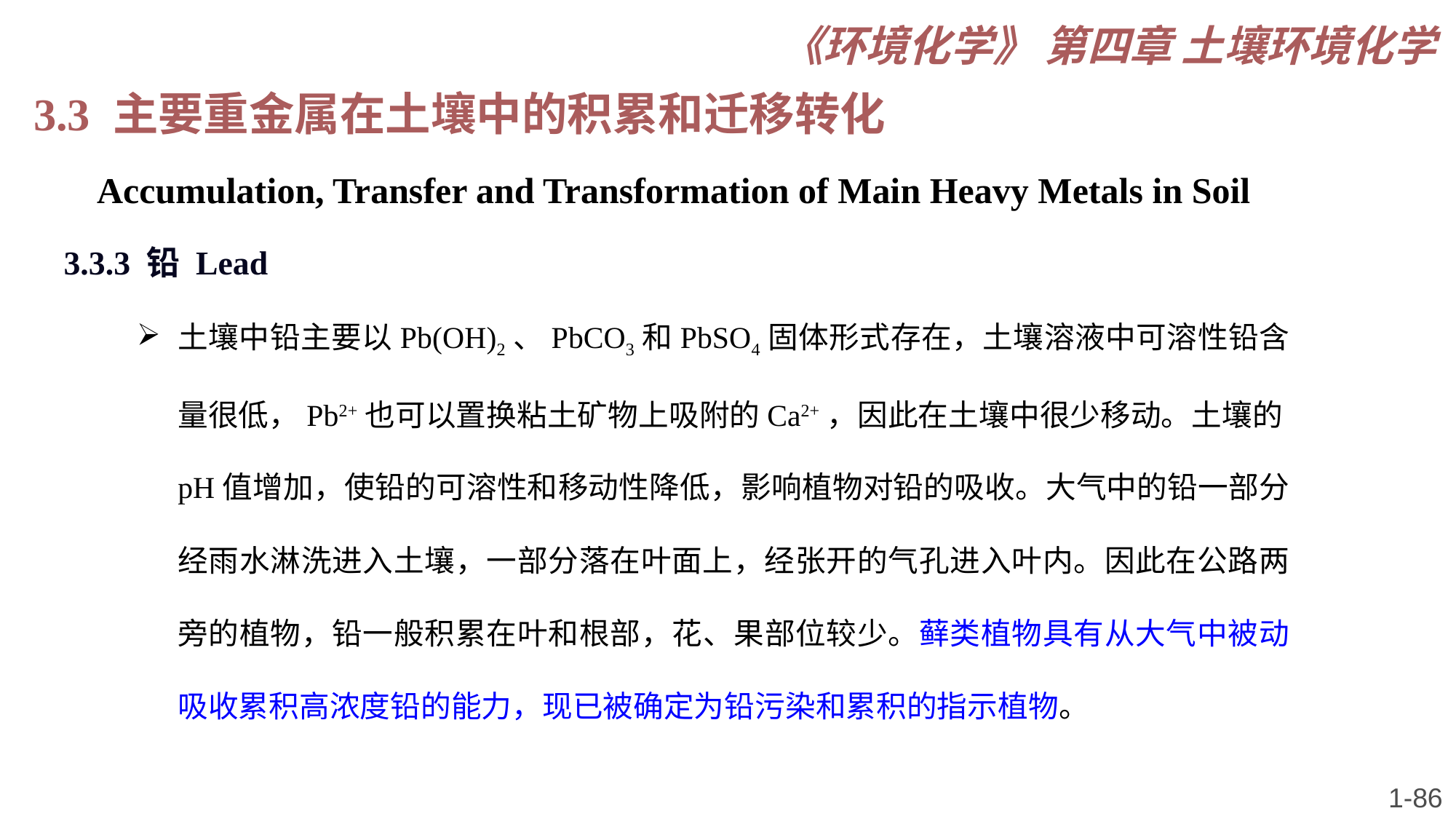

《环境化学》 第四章 土壤环境化学
3.3 主要重金属在土壤中的积累和迁移转化
      Accumulation, Transfer and Transformation of Main Heavy Metals in Soil
3.3.3 铅 Lead
土壤中铅主要以Pb(OH)2、PbCO3和PbSO4固体形式存在，土壤溶液中可溶性铅含量很低，Pb2+也可以置换粘土矿物上吸附的Ca2+，因此在土壤中很少移动。土壤的pH值增加，使铅的可溶性和移动性降低，影响植物对铅的吸收。大气中的铅一部分经雨水淋洗进入土壤，一部分落在叶面上，经张开的气孔进入叶内。因此在公路两旁的植物，铅一般积累在叶和根部，花、果部位较少。藓类植物具有从大气中被动吸收累积高浓度铅的能力，现已被确定为铅污染和累积的指示植物。
1-86